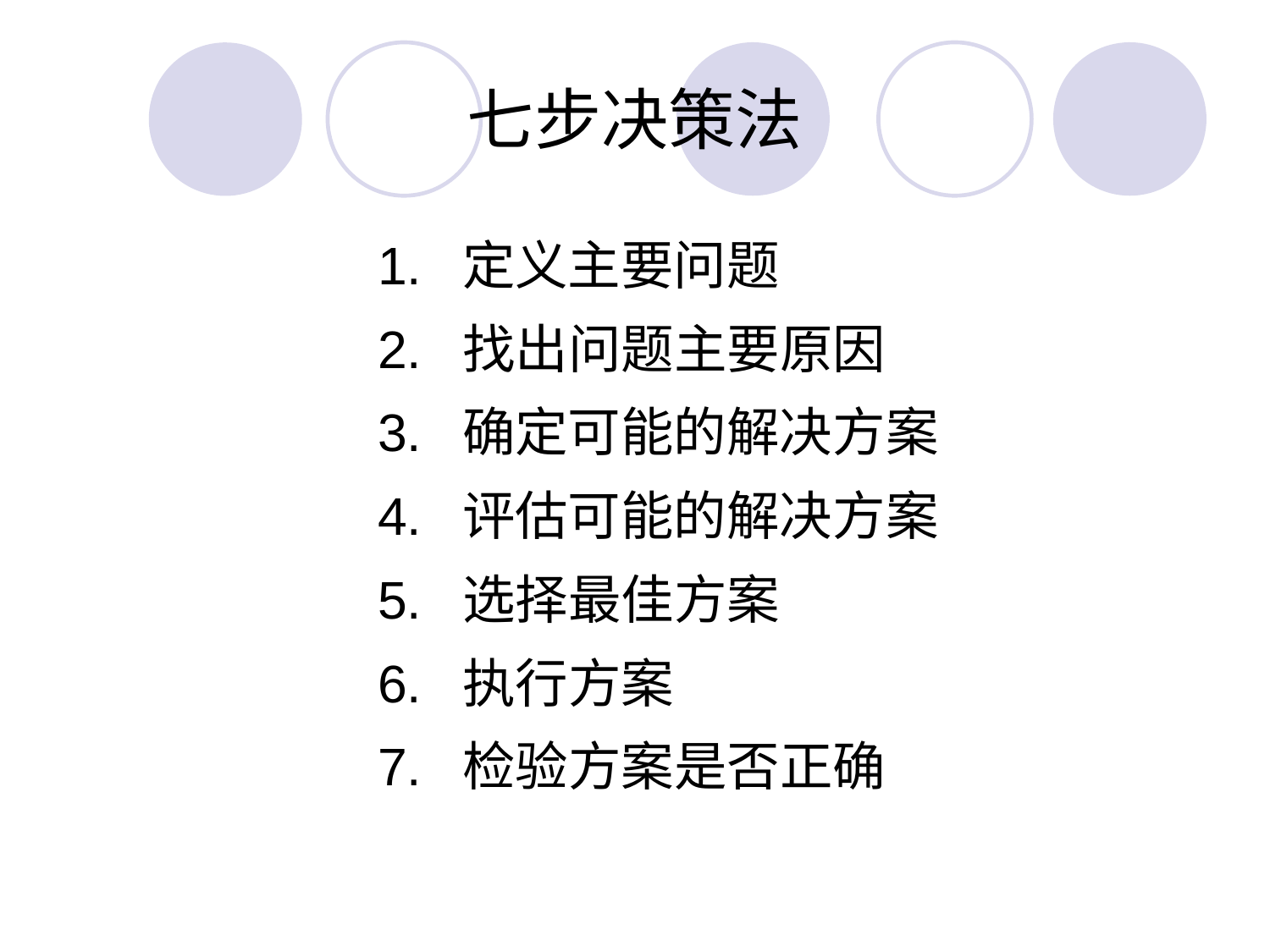

# 七步决策法
定义主要问题
找出问题主要原因
确定可能的解决方案
评估可能的解决方案
选择最佳方案
执行方案
检验方案是否正确